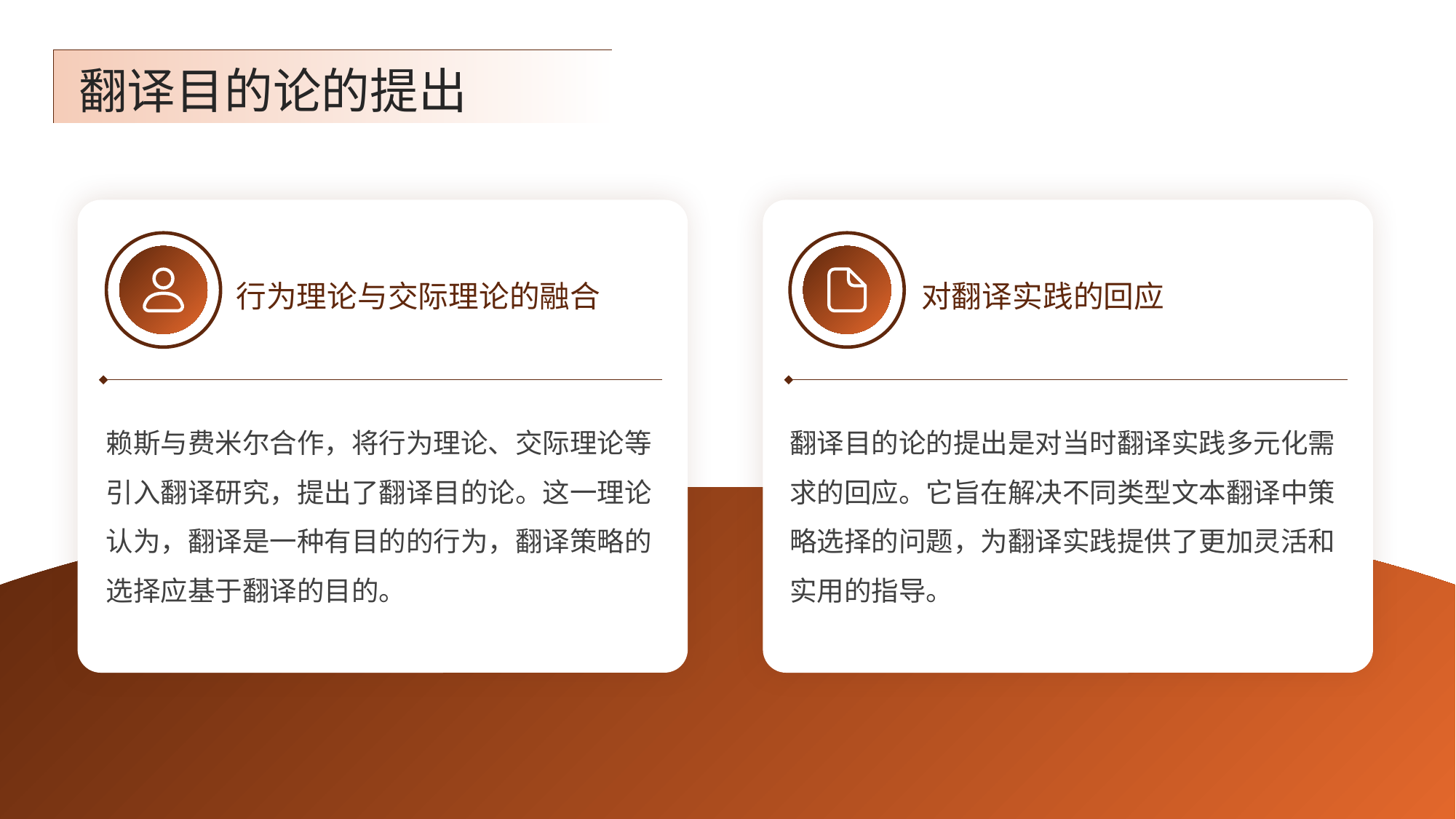

翻译目的论的提出

行为理论与交际理论的融合
对翻译实践的回应

赖斯与费米尔合作，将行为理论、交际理论等引入翻译研究，提出了翻译目的论。这一理论认为，翻译是一种有目的的行为，翻译策略的选择应基于翻译的目的。
翻译目的论的提出是对当时翻译实践多元化需求的回应。它旨在解决不同类型文本翻译中策略选择的问题，为翻译实践提供了更加灵活和实用的指导。